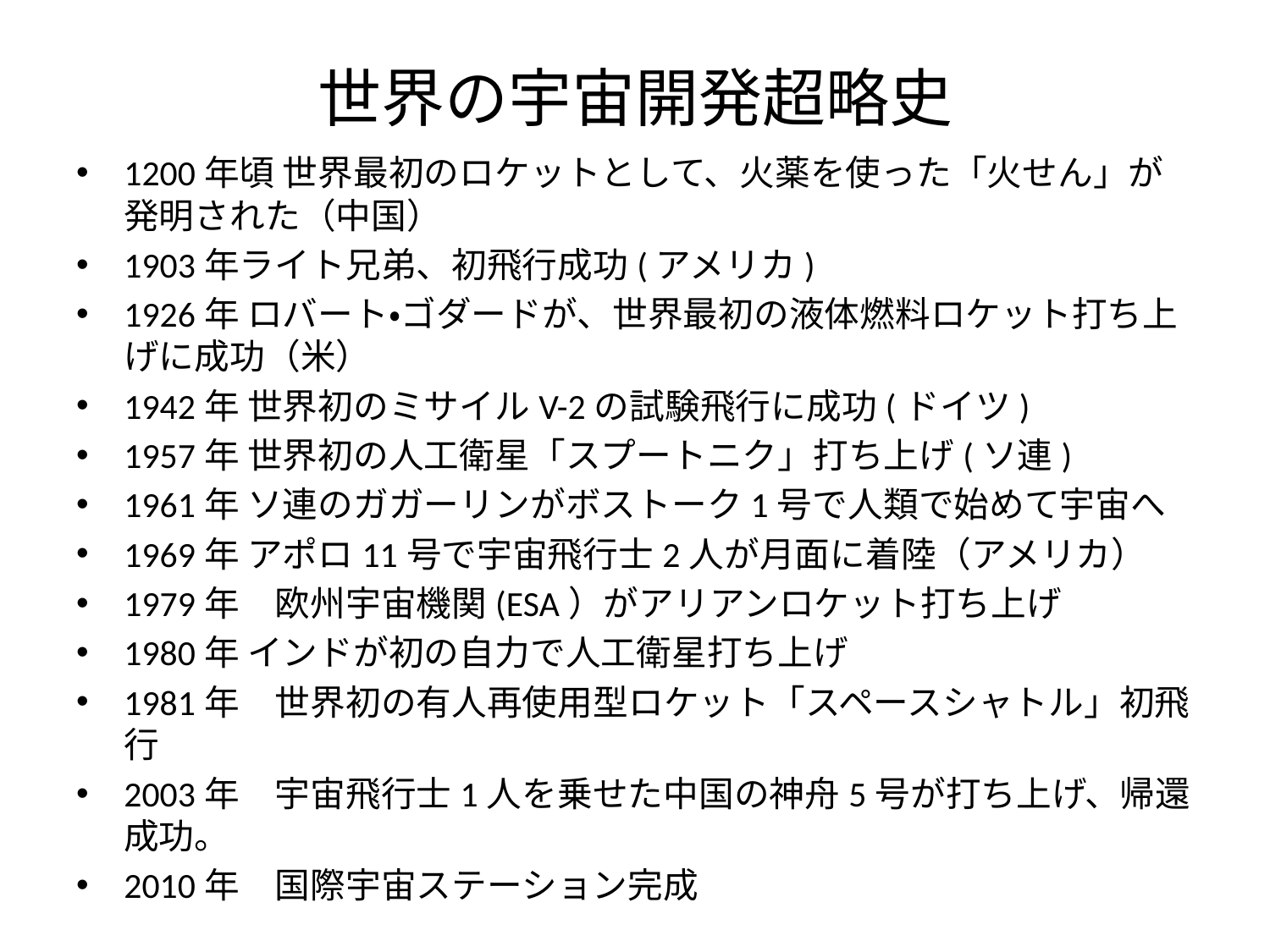

# 世界の宇宙開発超略史
1200年頃 世界最初のロケットとして、火薬を使った「火せん」が発明された（中国）
1903年ライト兄弟、初飛行成功(アメリカ)
1926年 ロバート・ゴダードが、世界最初の液体燃料ロケット打ち上げに成功（米）
1942年 世界初のミサイルV-2の試験飛行に成功(ドイツ)
1957年 世界初の人工衛星「スプートニク」打ち上げ(ソ連)
1961年 ソ連のガガーリンがボストーク1号で人類で始めて宇宙へ
1969年 アポロ11号で宇宙飛行士2人が月面に着陸（アメリカ）
1979年　欧州宇宙機関(ESA）がアリアンロケット打ち上げ
1980年 インドが初の自力で人工衛星打ち上げ
1981年　世界初の有人再使用型ロケット「スペースシャトル」初飛行
2003年　宇宙飛行士1人を乗せた中国の神舟5号が打ち上げ、帰還成功。
2010年　国際宇宙ステーション完成